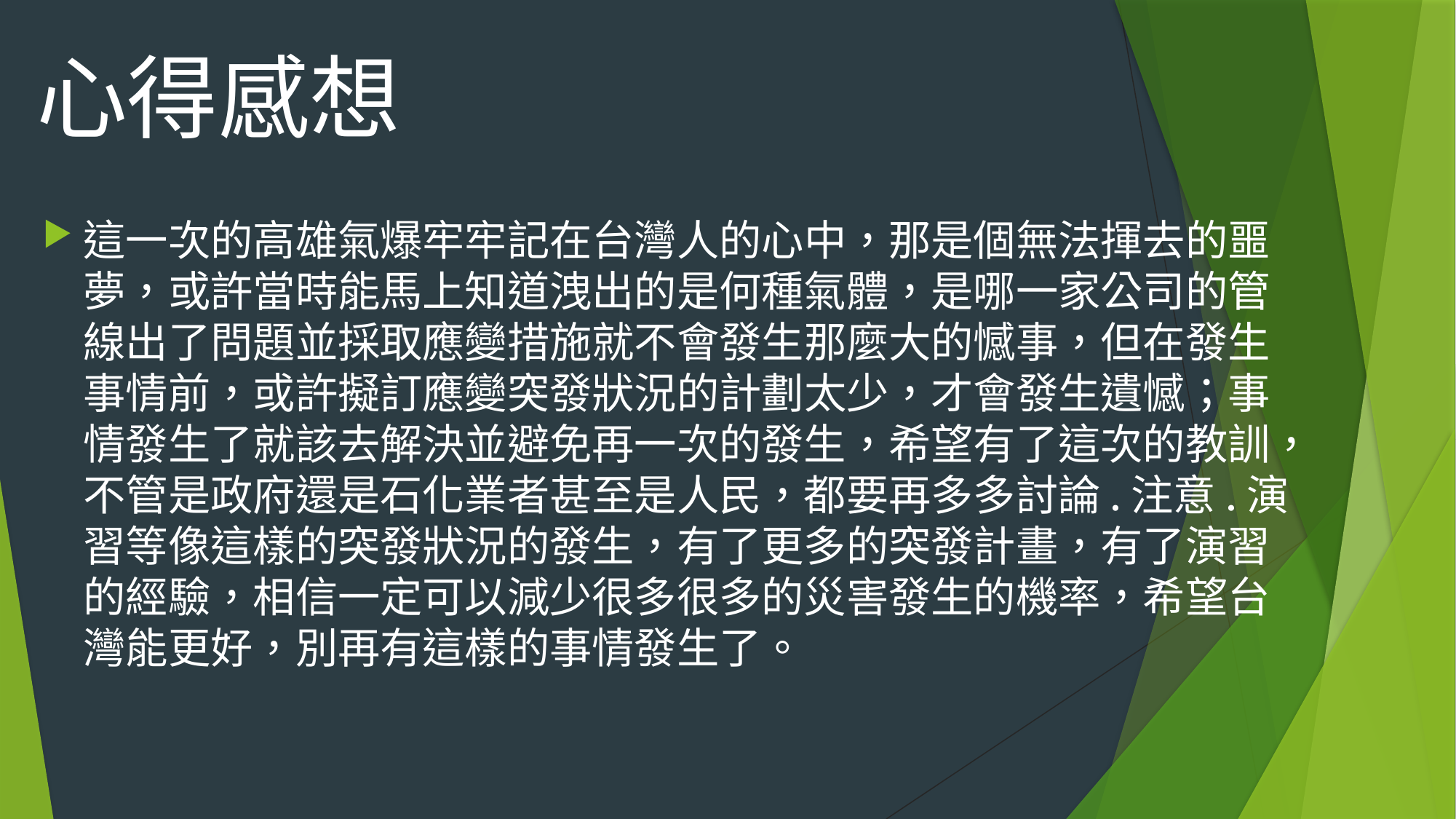

# 心得感想

這一次的高雄氣爆牢牢記在台灣人的心中，那是個無法揮去的噩夢，或許當時能馬上知道洩出的是何種氣體，是哪一家公司的管線出了問題並採取應變措施就不會發生那麼大的憾事，但在發生事情前，或許擬訂應變突發狀況的計劃太少，才會發生遺憾；事情發生了就該去解決並避免再一次的發生，希望有了這次的教訓，不管是政府還是石化業者甚至是人民，都要再多多討論.注意.演習等像這樣的突發狀況的發生，有了更多的突發計畫，有了演習的經驗，相信一定可以減少很多很多的災害發生的機率，希望台灣能更好，別再有這樣的事情發生了。